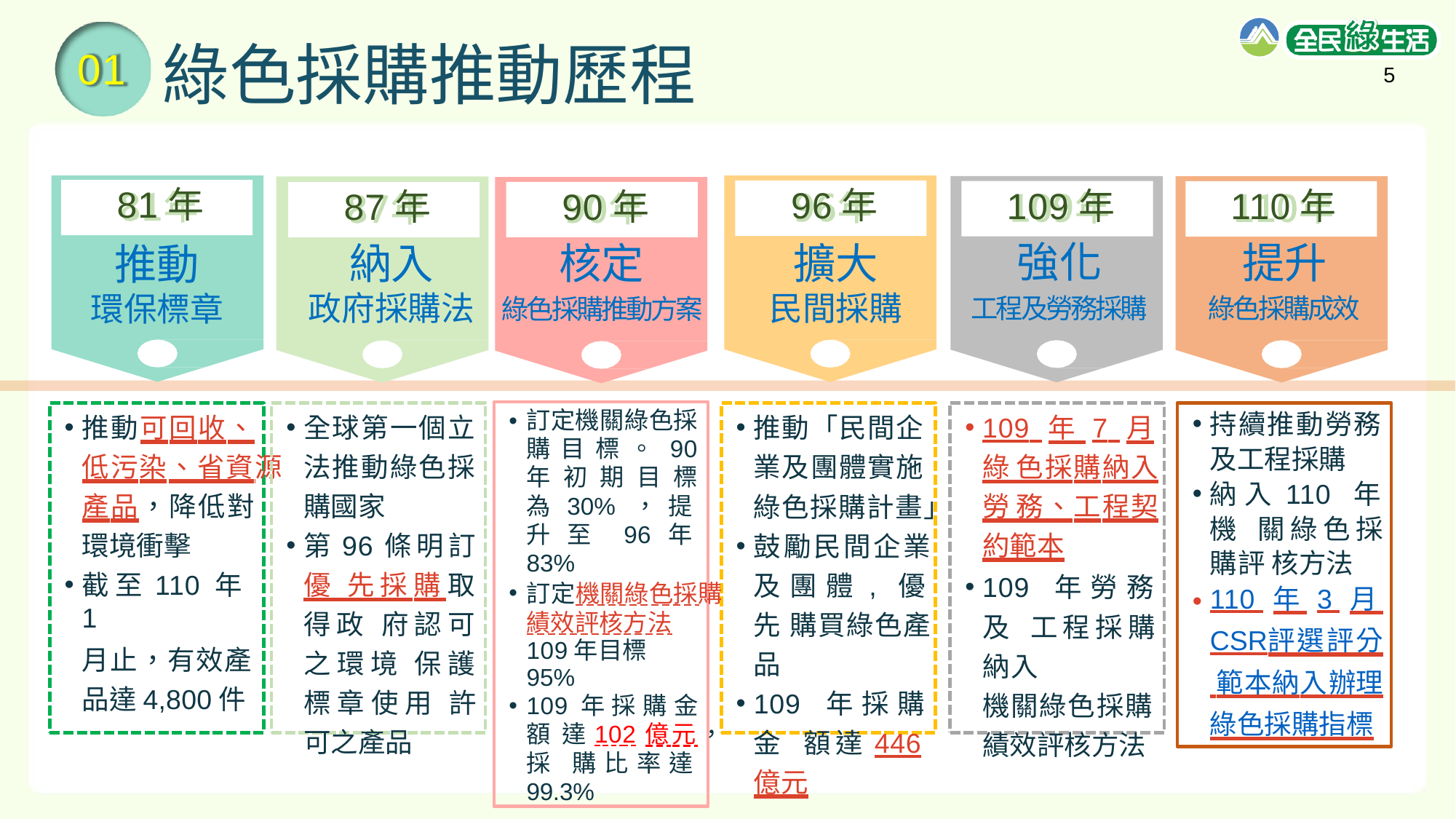

# 綠色採購推動歷程
01
5

81年
96年
109年
110年
90年
87年
強化
工程及勞務採購
提升
綠色採購成效
核定
擴大
民間採購
納入
政府採購法
推動
環保標章
綠色採購推動方案
訂定機關綠色採 購目標。90 年 初 期 目 標 為 30% ， 提升至 96年83%
訂定機關綠色採購 績效評核方法
109年目標95%
109年採購金額 達102億元，採 購比率達99.3%
推動可回收、 低污染、省資源 產品，降低對 環境衝擊
截至 110 年 1
月止，有效產 品達4,800件
全球第一個立 法推動綠色採 購國家
第96條明訂優 先採購取得政 府認可之環境 保護標章使用 許可之產品
推動「民間企 業及團體實施
109 年 7 月綠 色採購納入勞 務、工程契約範本
109 年勞務及 工程採購納入
機關綠色採購 績效評核方法

持續推動勞務 及工程採購
納入110 年機 關綠色採購評 核方法
110 年 3 月 CSR評選評分 範本納入辦理綠色採購指標
綠色採購計畫」
鼓勵民間企業 及團體, 優先 購買綠色產品
109 年採購金 額達446億元